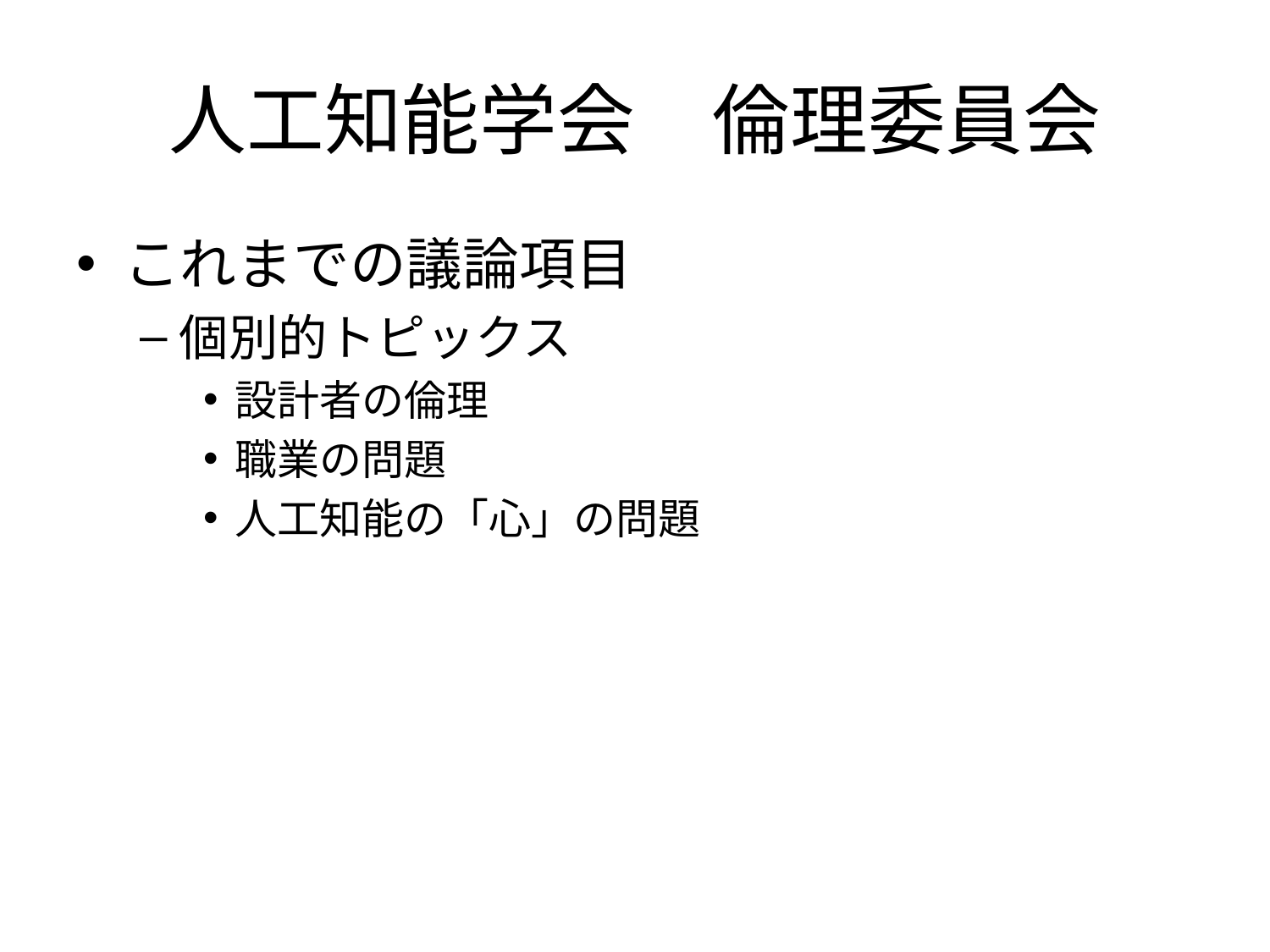

# 人工知能学会　倫理委員会
これまでの議論項目
個別的トピックス
設計者の倫理
職業の問題
人工知能の「心」の問題